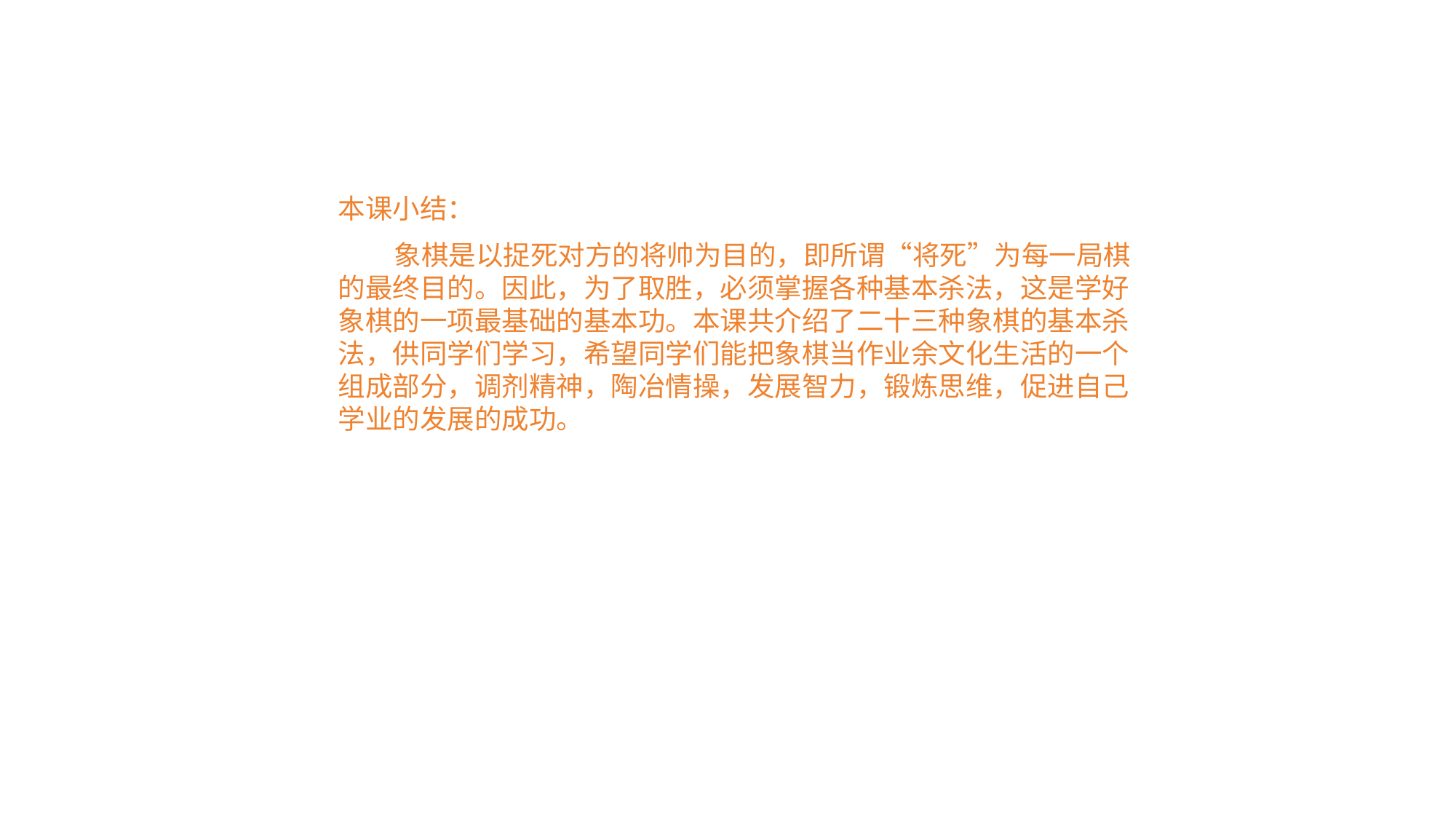

本课小结：
        象棋是以捉死对方的将帅为目的，即所谓“将死”为每一局棋的最终目的。因此，为了取胜，必须掌握各种基本杀法，这是学好象棋的一项最基础的基本功。本课共介绍了二十三种象棋的基本杀法，供同学们学习，希望同学们能把象棋当作业余文化生活的一个组成部分，调剂精神，陶冶情操，发展智力，锻炼思维，促进自己学业的发展的成功。
14